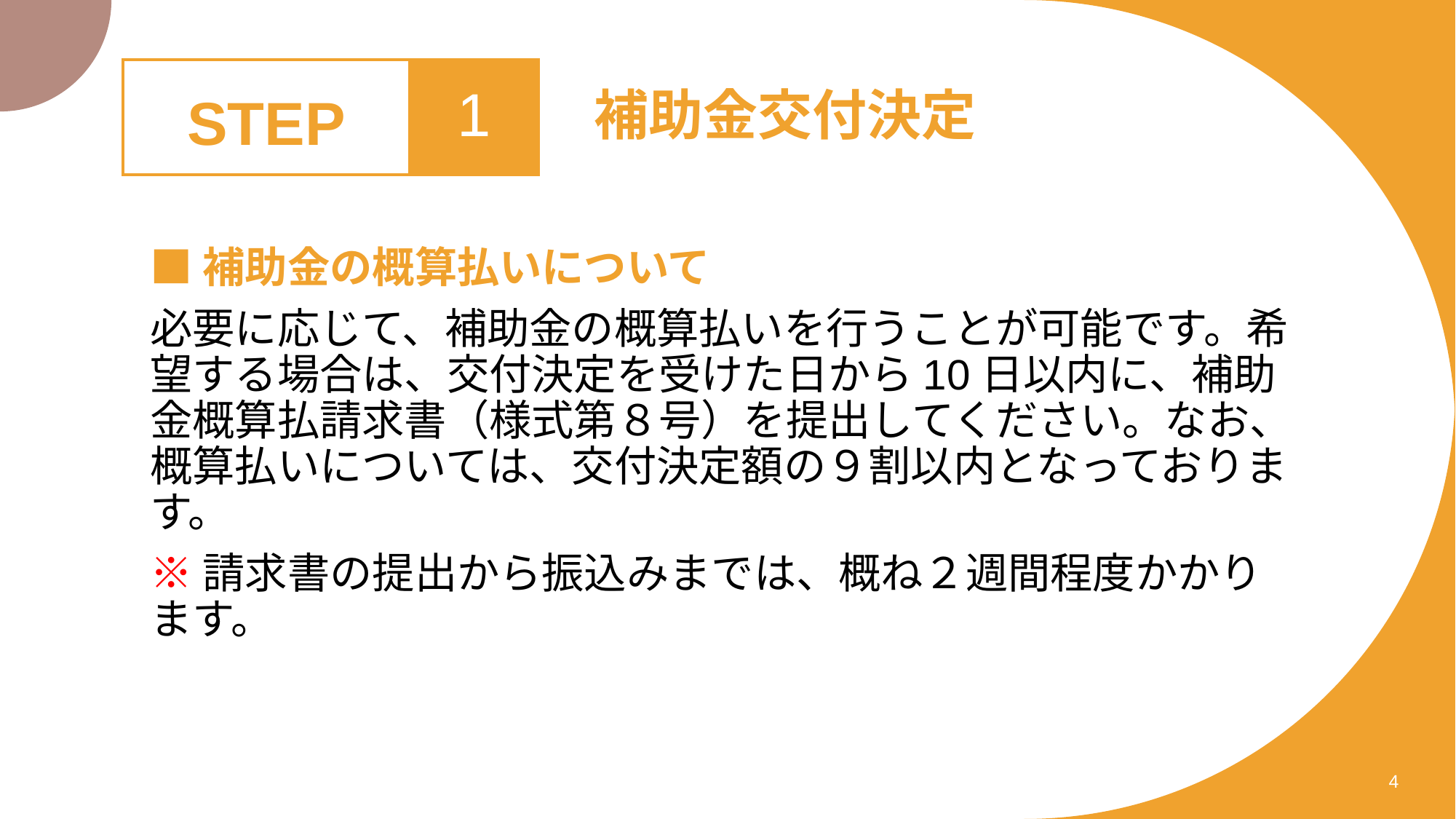

1
補助金交付決定
■補助金の概算払いについて
必要に応じて、補助金の概算払いを行うことが可能です。希望する場合は、交付決定を受けた日から10日以内に、補助金概算払請求書（様式第８号）を提出してください。なお、概算払いについては、交付決定額の９割以内となっております。
※請求書の提出から振込みまでは、概ね２週間程度かかります。
4